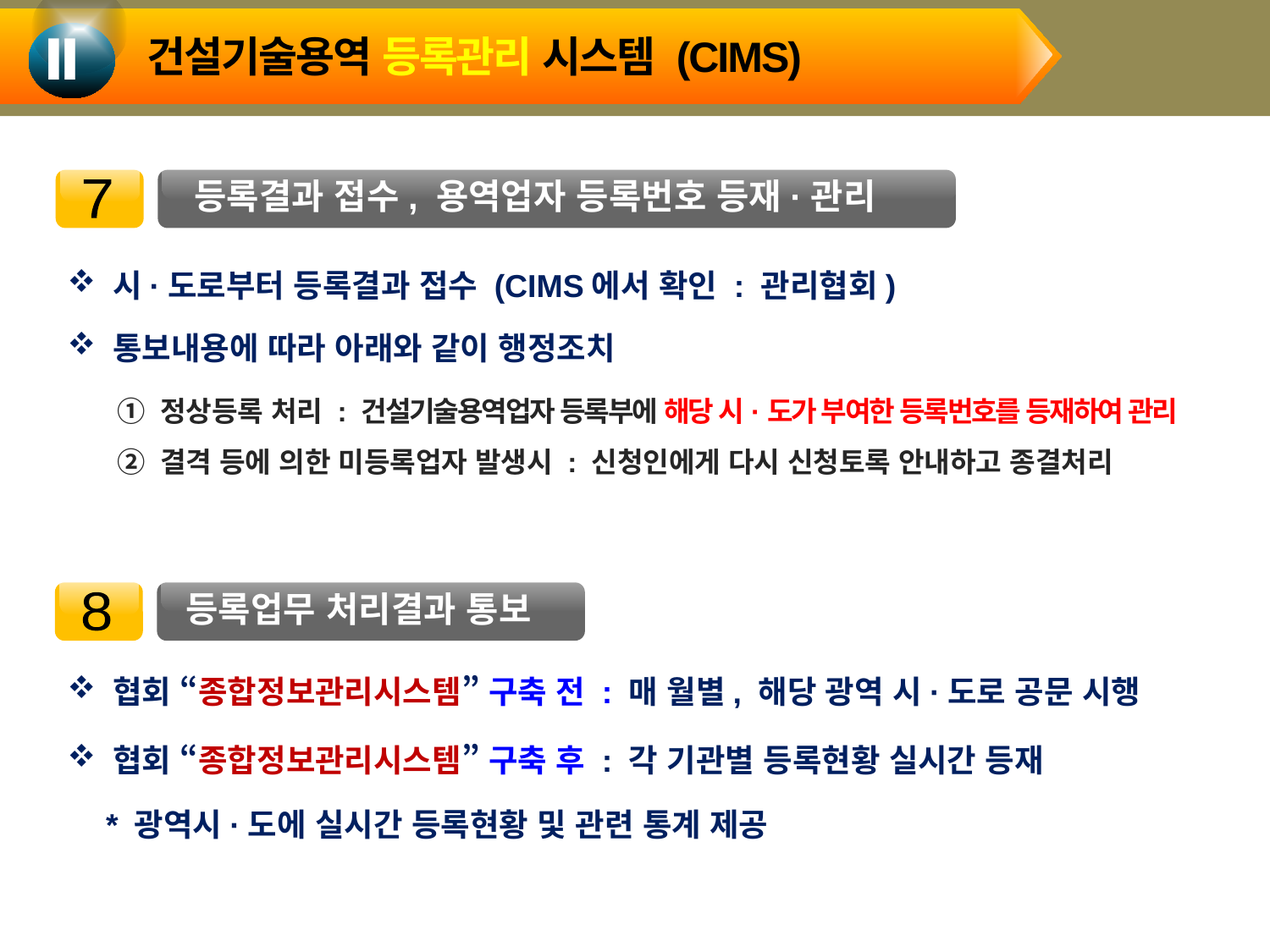

건설기술용역 등록관리 시스템 (CIMS)

Ⅱ

등록결과 접수, 용역업자 등록번호 등재·관리

7
 시·도로부터 등록결과 접수 (CIMS에서 확인 : 관리협회)
 통보내용에 따라 아래와 같이 행정조치
① 정상등록 처리 : 건설기술용역업자 등록부에 해당 시·도가 부여한 등록번호를 등재하여 관리
② 결격 등에 의한 미등록업자 발생시 : 신청인에게 다시 신청토록 안내하고 종결처리

등록업무 처리결과 통보

8
 협회 “종합정보관리시스템” 구축 전 : 매 월별, 해당 광역 시·도로 공문 시행
 협회 “종합정보관리시스템” 구축 후 : 각 기관별 등록현황 실시간 등재
* 광역시·도에 실시간 등록현황 및 관련 통계 제공